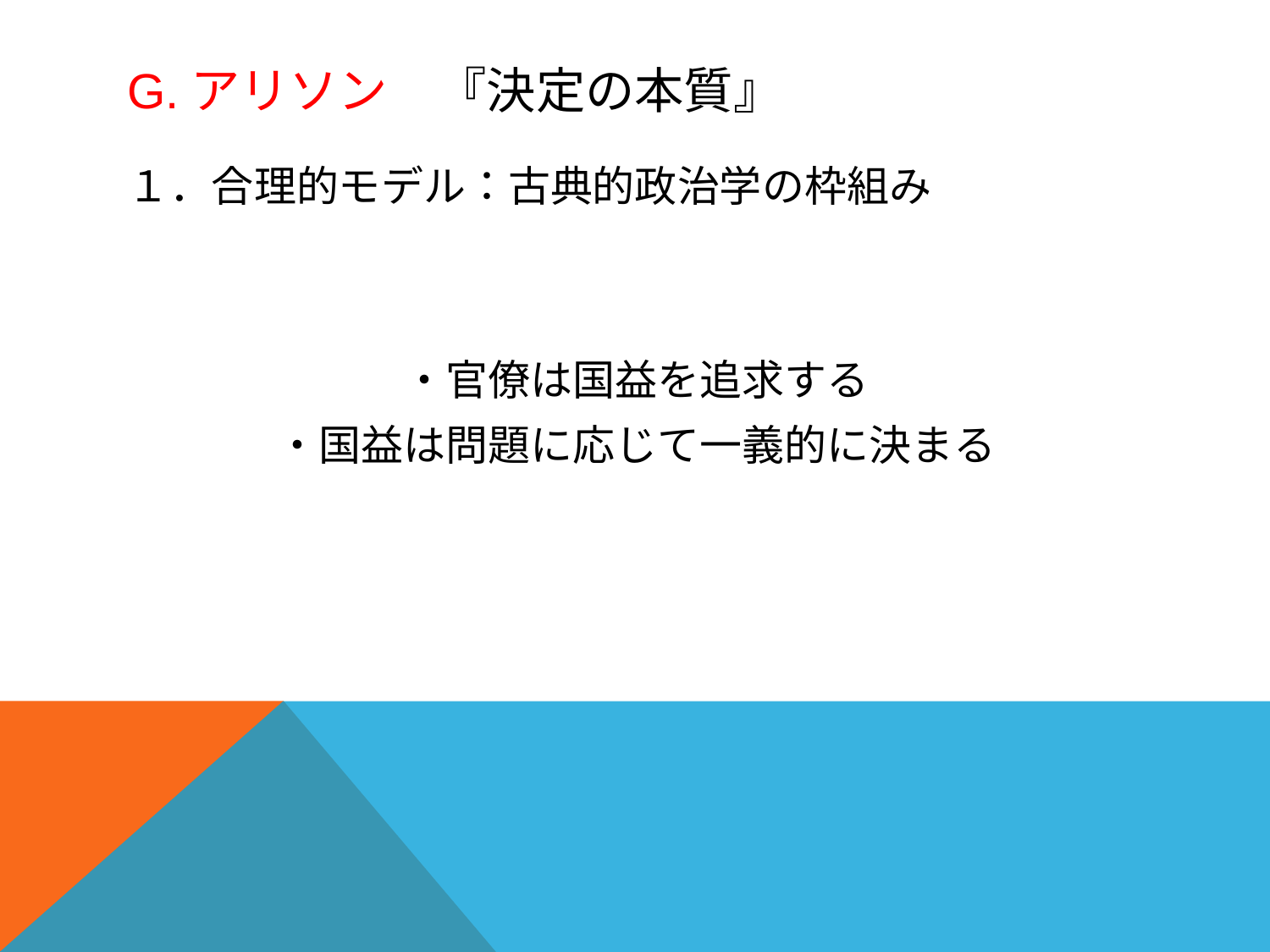

# G.アリソン　『決定の本質』
１．合理的モデル：古典的政治学の枠組み

・官僚は国益を追求する
・国益は問題に応じて一義的に決まる